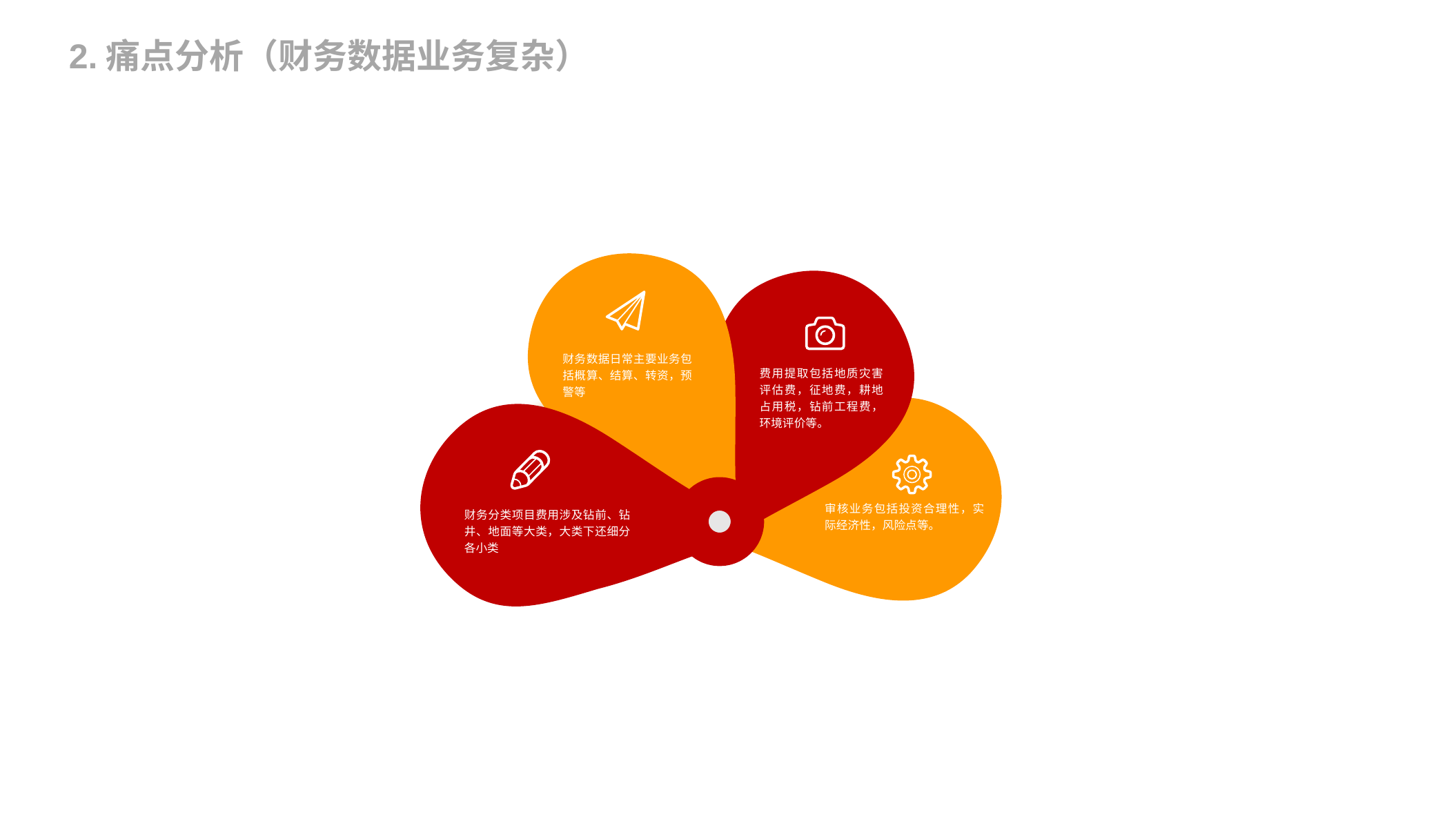

2.痛点分析（财务数据业务复杂）

财务数据日常主要业务包括概算、结算、转资，预警等
费用提取包括地质灾害评估费，征地费，耕地占用税，钻前工程费，环境评价等。

审核业务包括投资合理性，实际经济性，风险点等。
财务分类项目费用涉及钻前、钻井、地面等大类，大类下还细分各小类